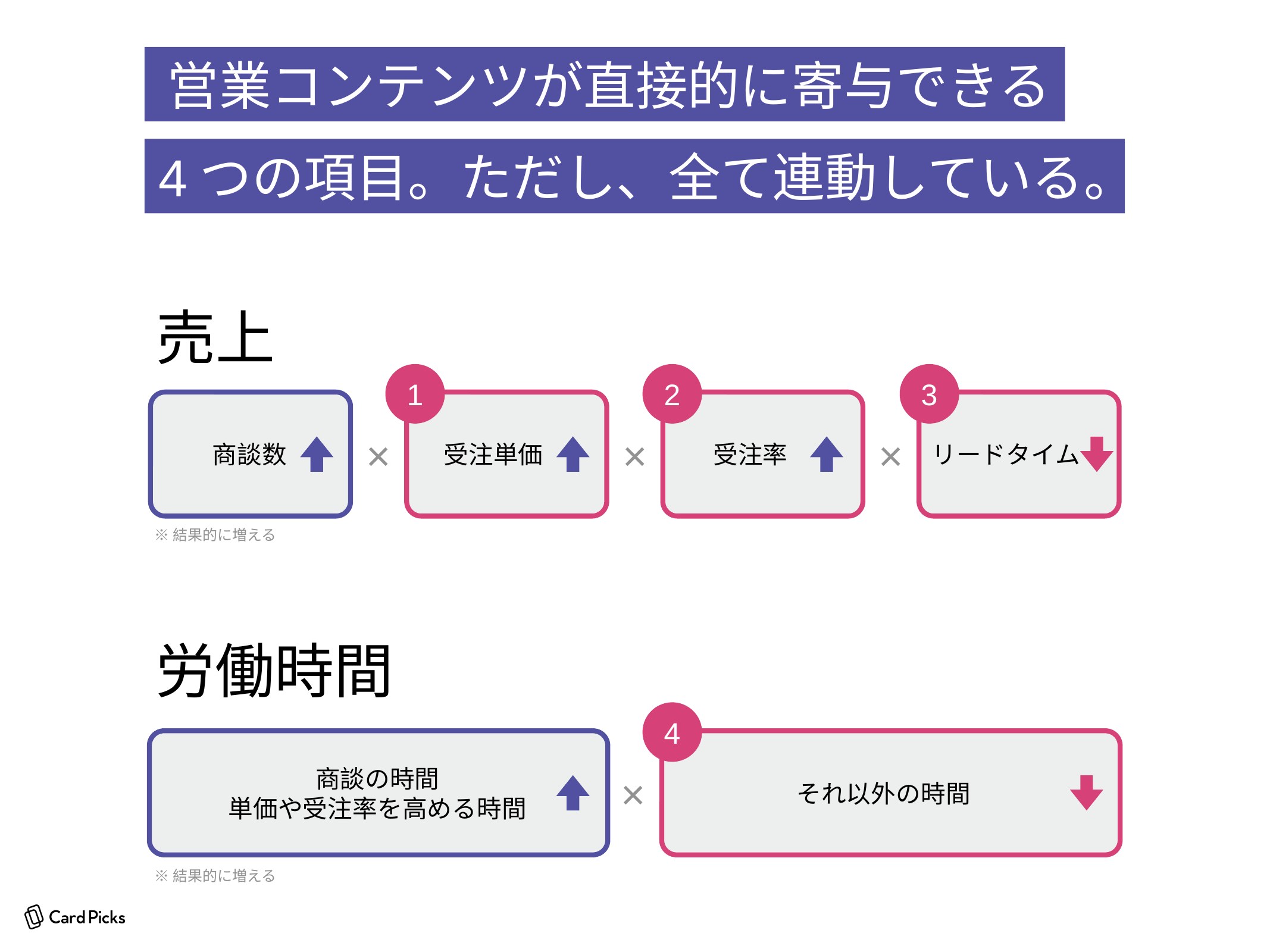

営業コンテンツが直接的に寄与できる

4つの項目。ただし、全て連動している。
売上

1
2
3

×
×
×
商談数
受注単価
受注率
リードタイム

※結果的に増える
労働時間

4

商談の時間
単価や受注率を高める時間
　それ以外の時間
×

※結果的に増える
6